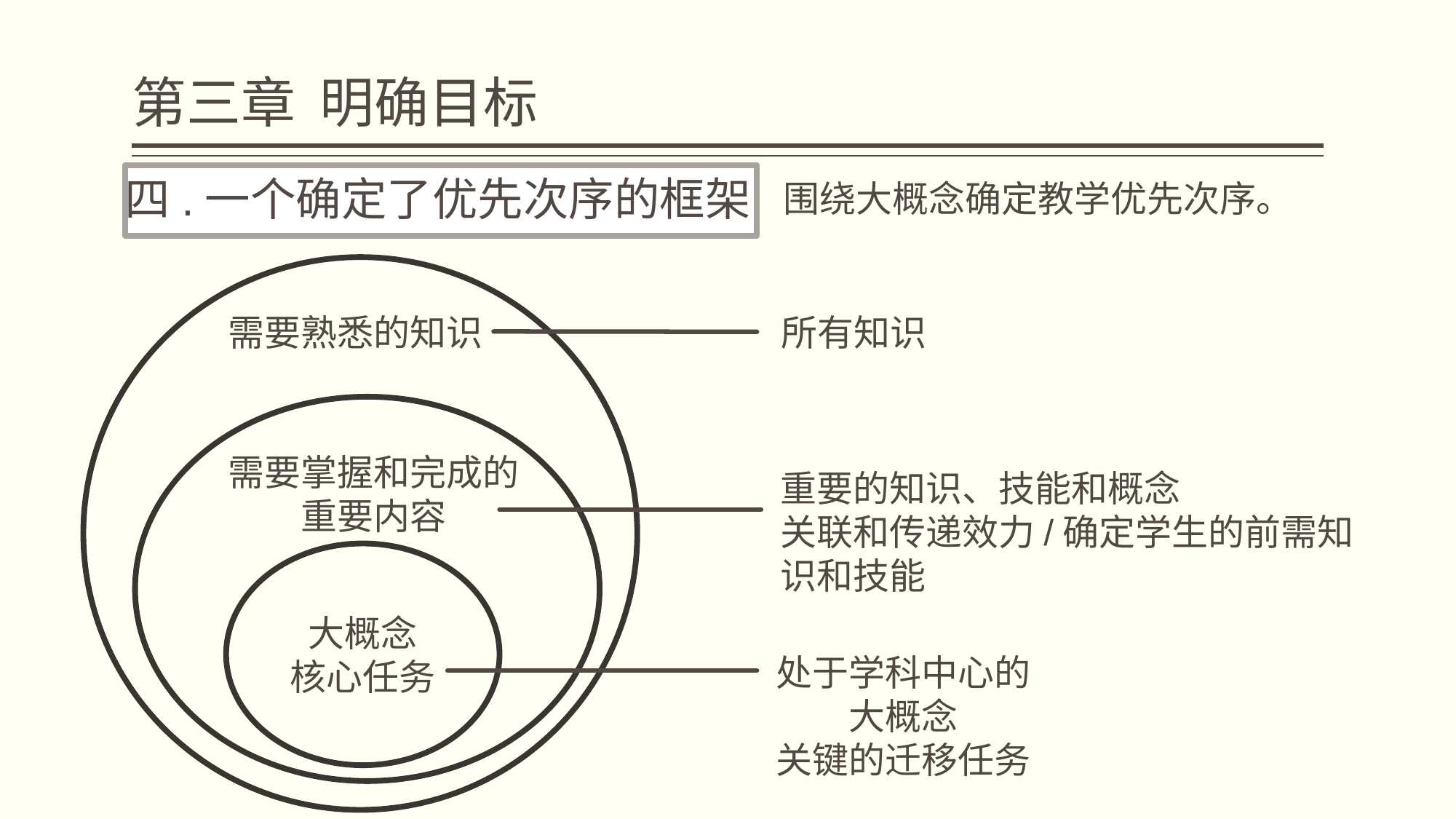

# 第三章  明确目标
四.一个确定了优先次序的框架
围绕大概念确定教学优先次序。

需要熟悉的知识

需要掌握和完成的
重要内容

大概念
核心任务
所有知识
重要的知识、技能和概念
关联和传递效力/确定学生的前需知识和技能
处于学科中心的
大概念
关键的迁移任务